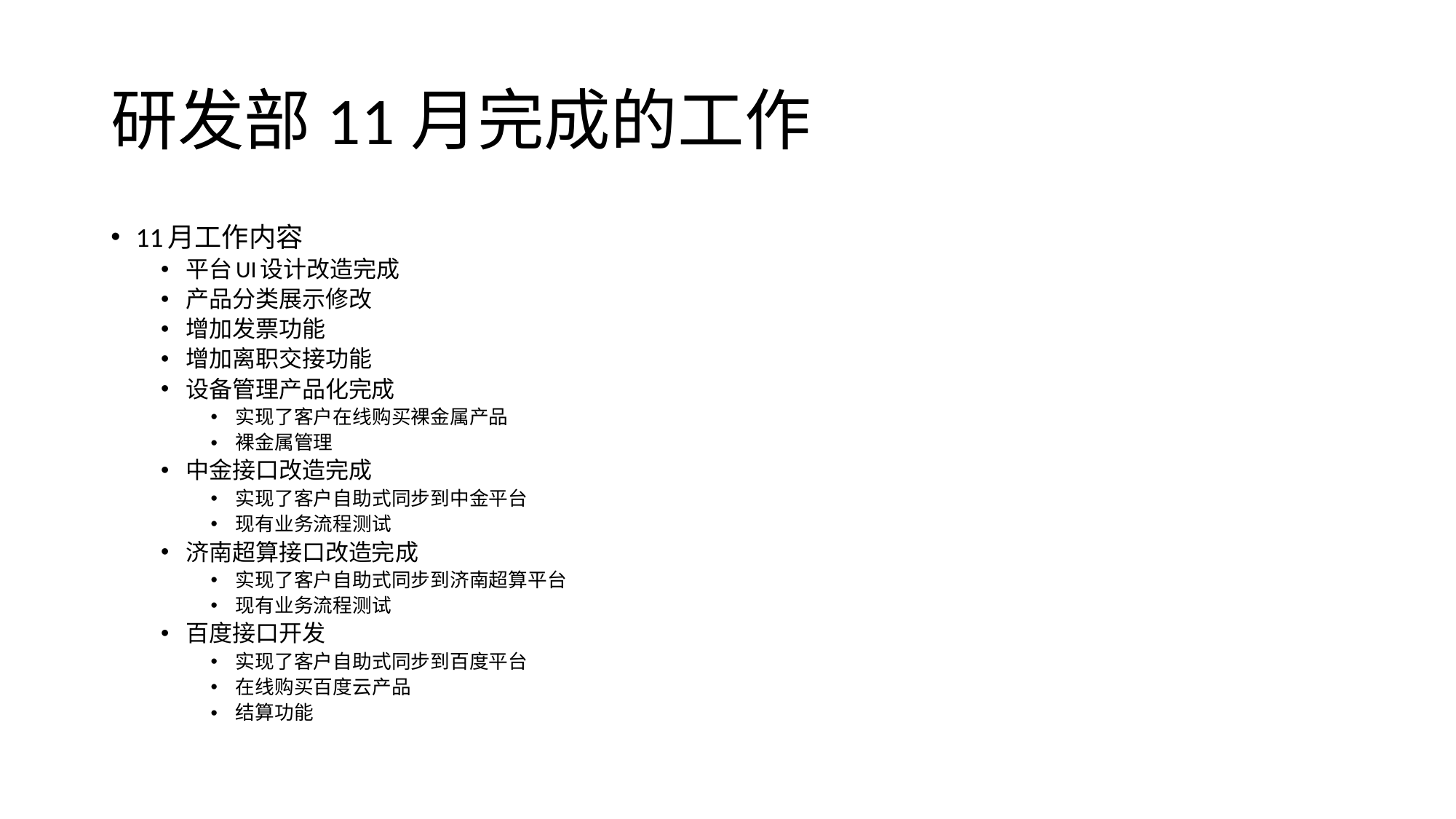

# 研发部11月完成的工作
11月工作内容
平台UI设计改造完成
产品分类展示修改
增加发票功能
增加离职交接功能
设备管理产品化完成
实现了客户在线购买裸金属产品
裸金属管理
中金接口改造完成
实现了客户自助式同步到中金平台
现有业务流程测试
济南超算接口改造完成
实现了客户自助式同步到济南超算平台
现有业务流程测试
百度接口开发
实现了客户自助式同步到百度平台
在线购买百度云产品
结算功能